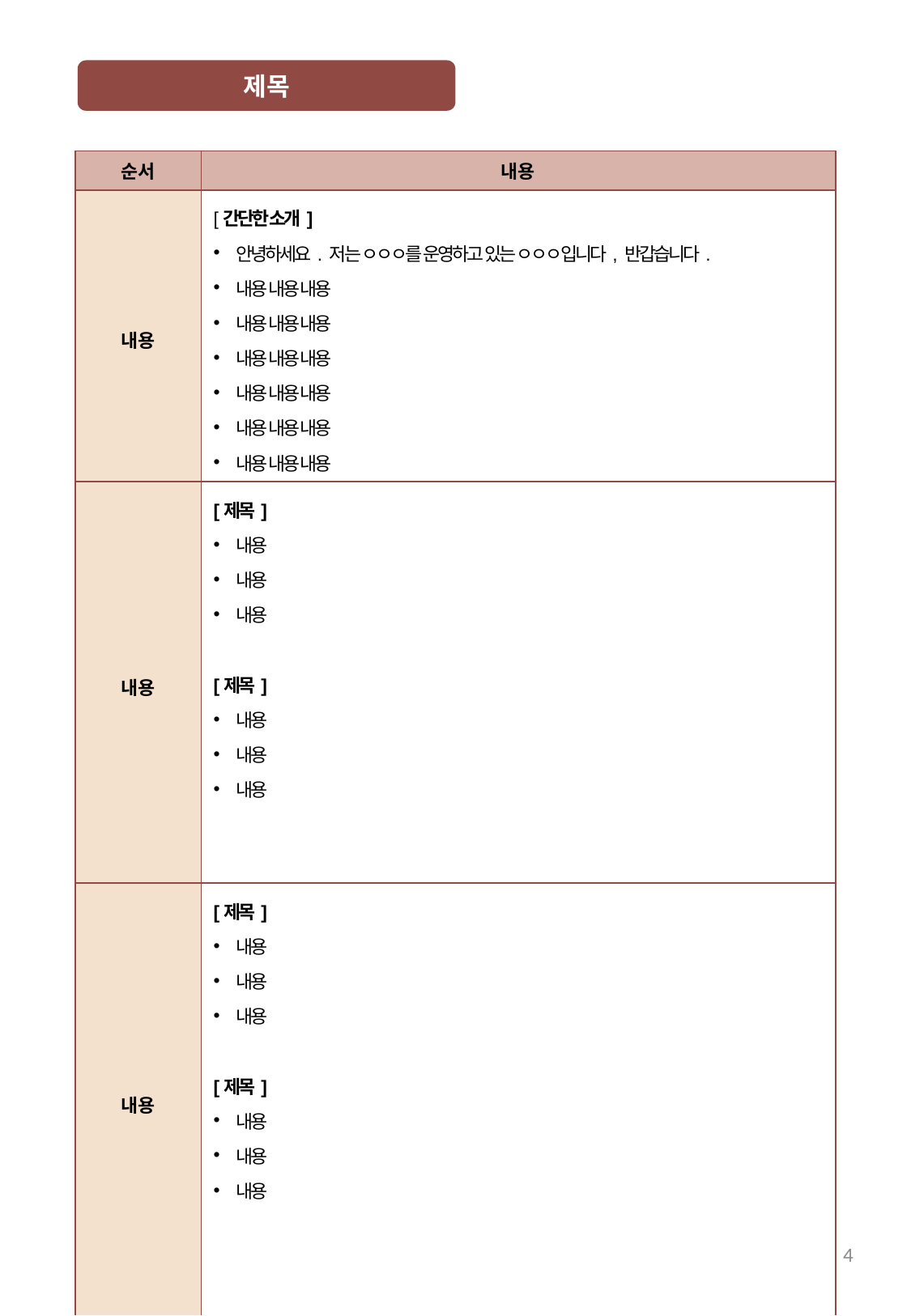

제목
| 순서 | 내용 |
| --- | --- |
| 내용 | [간단한 소개] 안녕하세요. 저는 ㅇㅇㅇ를 운영하고 있는 ㅇㅇㅇ입니다, 반갑습니다. 내용 내용 내용 내용 내용 내용 내용 내용 내용 내용 내용 내용 내용 내용 내용 내용 내용 내용 |
| 내용 | [제목] 내용 내용 내용 [제목] 내용 내용 내용 |
| 내용 | [제목] 내용 내용 내용 [제목] 내용 내용 내용 |
4